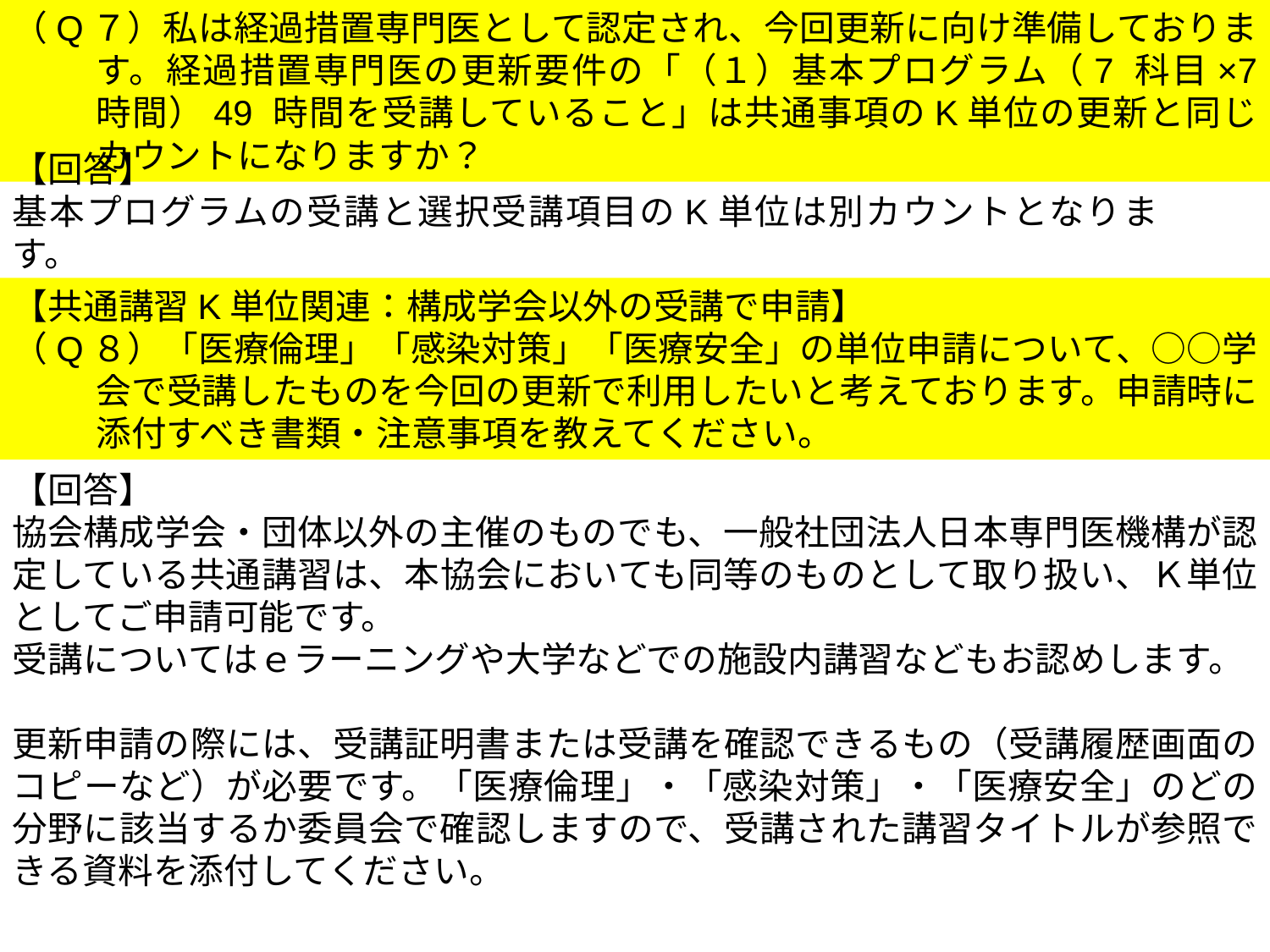

（Q７）私は経過措置専門医として認定され、今回更新に向け準備しております。経過措置専門医の更新要件の「（１）基本プログラム（7 科目×7 時間）49 時間を受講していること」は共通事項のK単位の更新と同じカウントになりますか？
【回答】
基本プログラムの受講と選択受講項目のK単位は別カウントとなります。
【共通講習K単位関連：構成学会以外の受講で申請】
（Q８）「医療倫理」「感染対策」「医療安全」の単位申請について、○○学会で受講したものを今回の更新で利用したいと考えております。申請時に添付すべき書類・注意事項を教えてください。
【回答】
協会構成学会・団体以外の主催のものでも、一般社団法人日本専門医機構が認定している共通講習は、本協会においても同等のものとして取り扱い、Ｋ単位としてご申請可能です。
受講についてはｅラーニングや大学などでの施設内講習などもお認めします。

更新申請の際には、受講証明書または受講を確認できるもの（受講履歴画面のコピーなど）が必要です。「医療倫理」・「感染対策」・「医療安全」のどの分野に該当するか委員会で確認しますので、受講された講習タイトルが参照できる資料を添付してください。